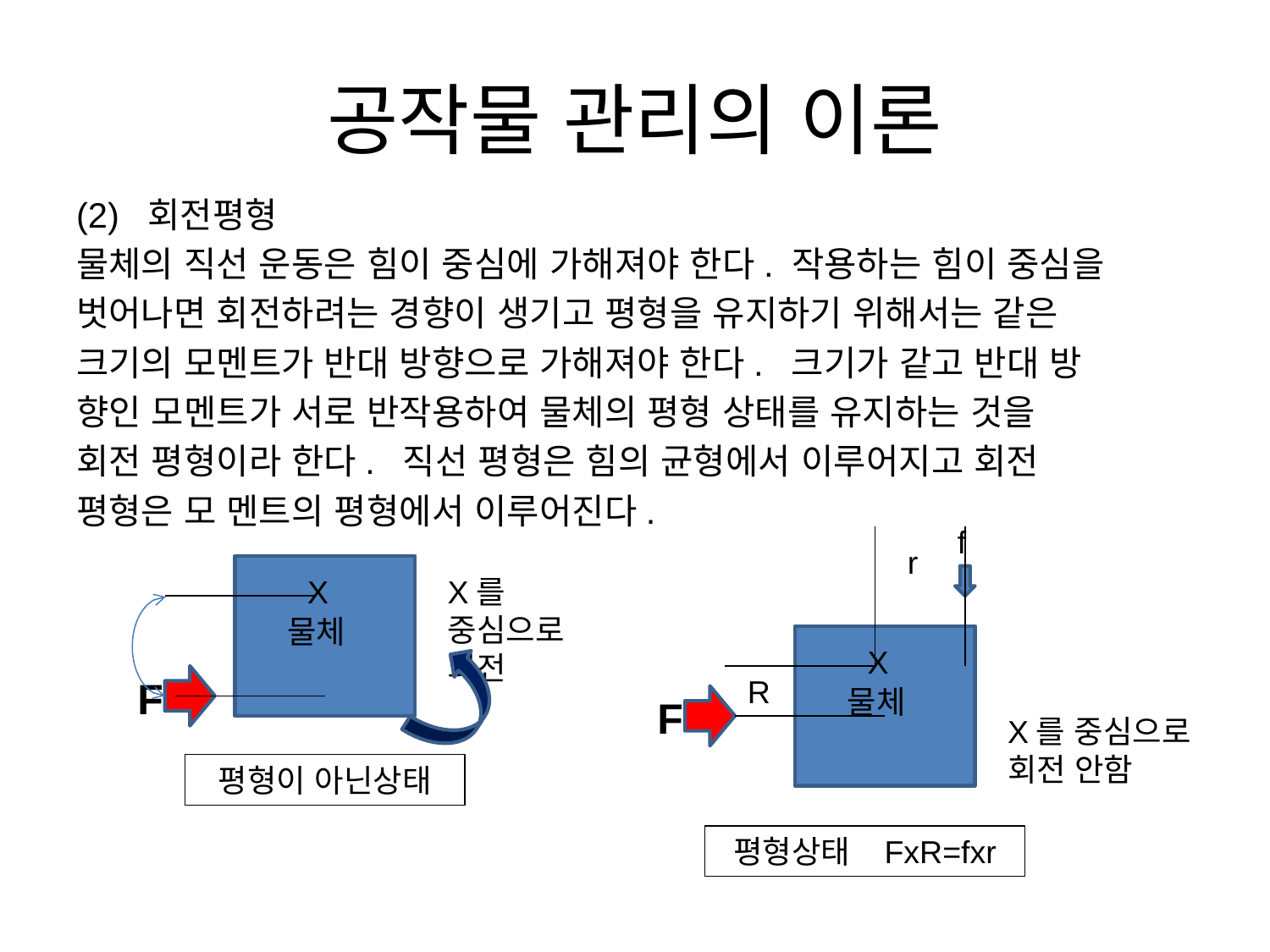

# 공작물 관리의 이론
(2)  회전평형
물체의 직선 운동은 힘이 중심에 가해져야 한다. 작용하는 힘이 중심을
벗어나면 회전하려는 경향이 생기고 평형을 유지하기 위해서는 같은
크기의 모멘트가 반대 방향으로 가해져야 한다.  크기가 같고 반대 방
향인 모멘트가 서로 반작용하여 물체의 평형 상태를 유지하는 것을
회전 평형이라 한다.  직선 평형은 힘의 균형에서 이루어지고 회전
평형은 모 멘트의 평형에서 이루어진다.
f
r

X
X를 중심으로 회전

물체

X
F

R

물체
F

X를 중심으로 회전 안함
평형이 아닌상태
평형상태   FxR=fxr